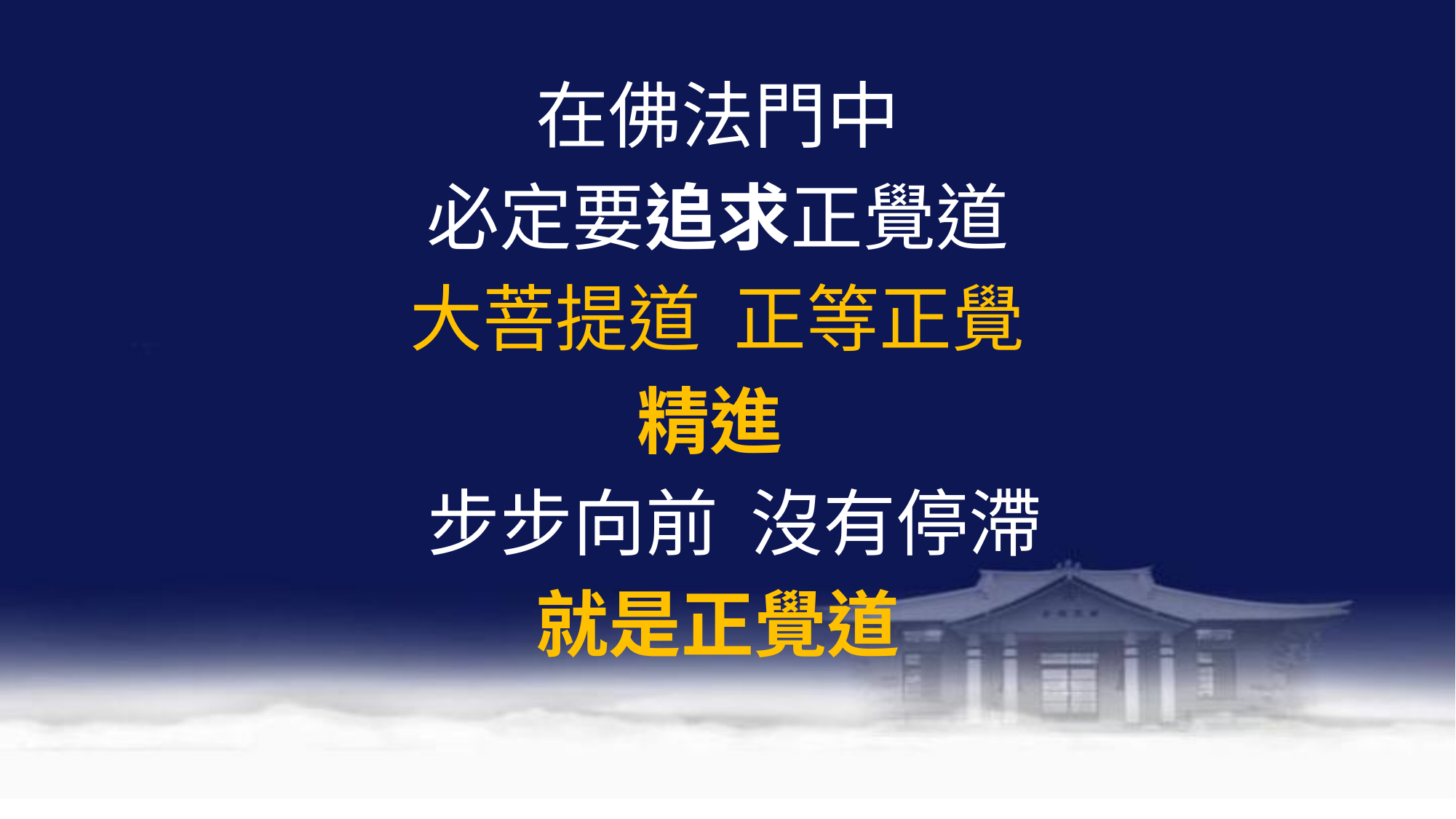

在佛法門中
必定要追求正覺道
大菩提道  正等正覺
精進
 步步向前  沒有停滯
就是正覺道